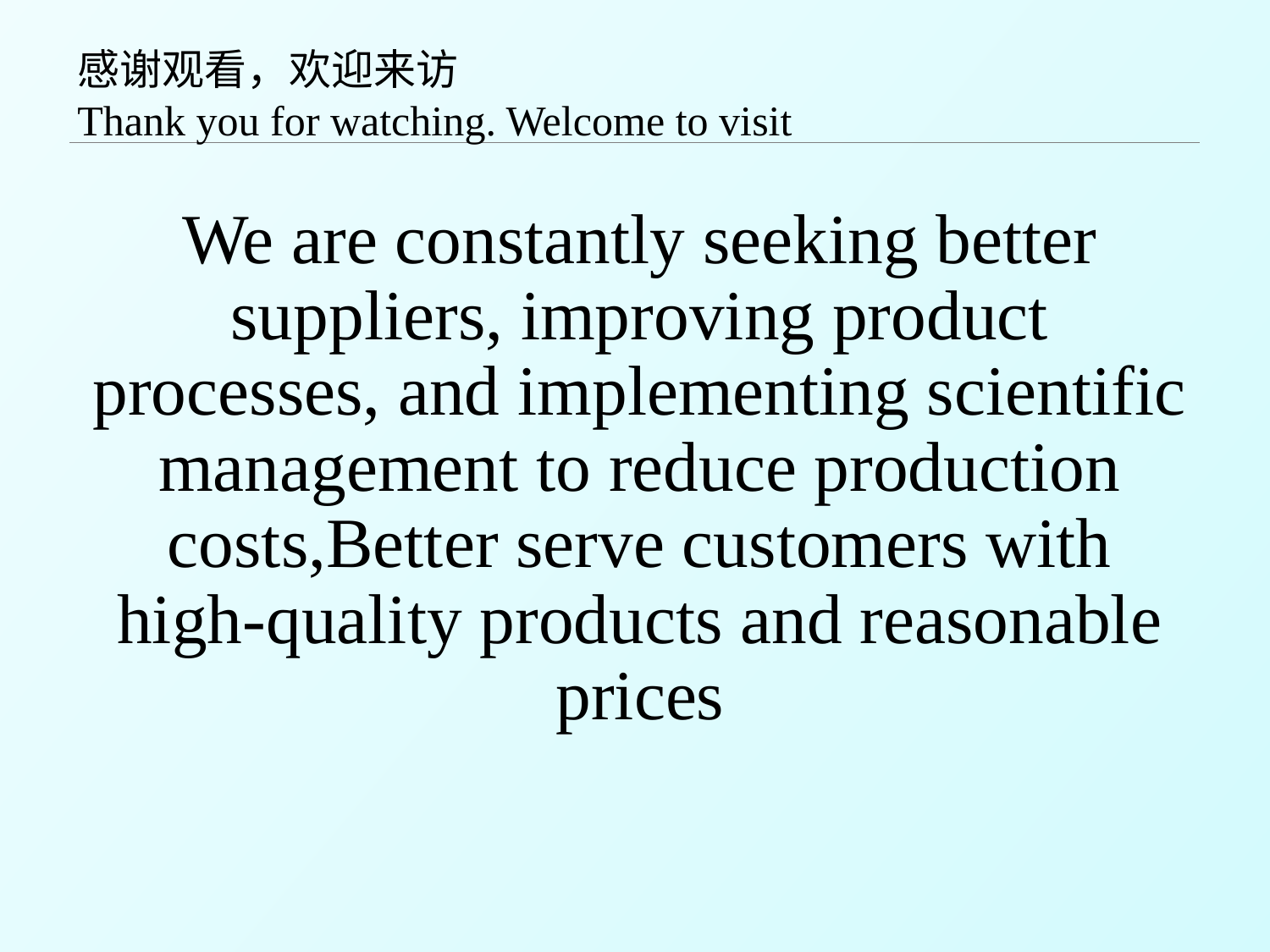

感谢观看，欢迎来访
Thank you for watching. Welcome to visit
We are constantly seeking better suppliers, improving product processes, and implementing scientific management to reduce production costs,Better serve customers with high-quality products and reasonable prices
29